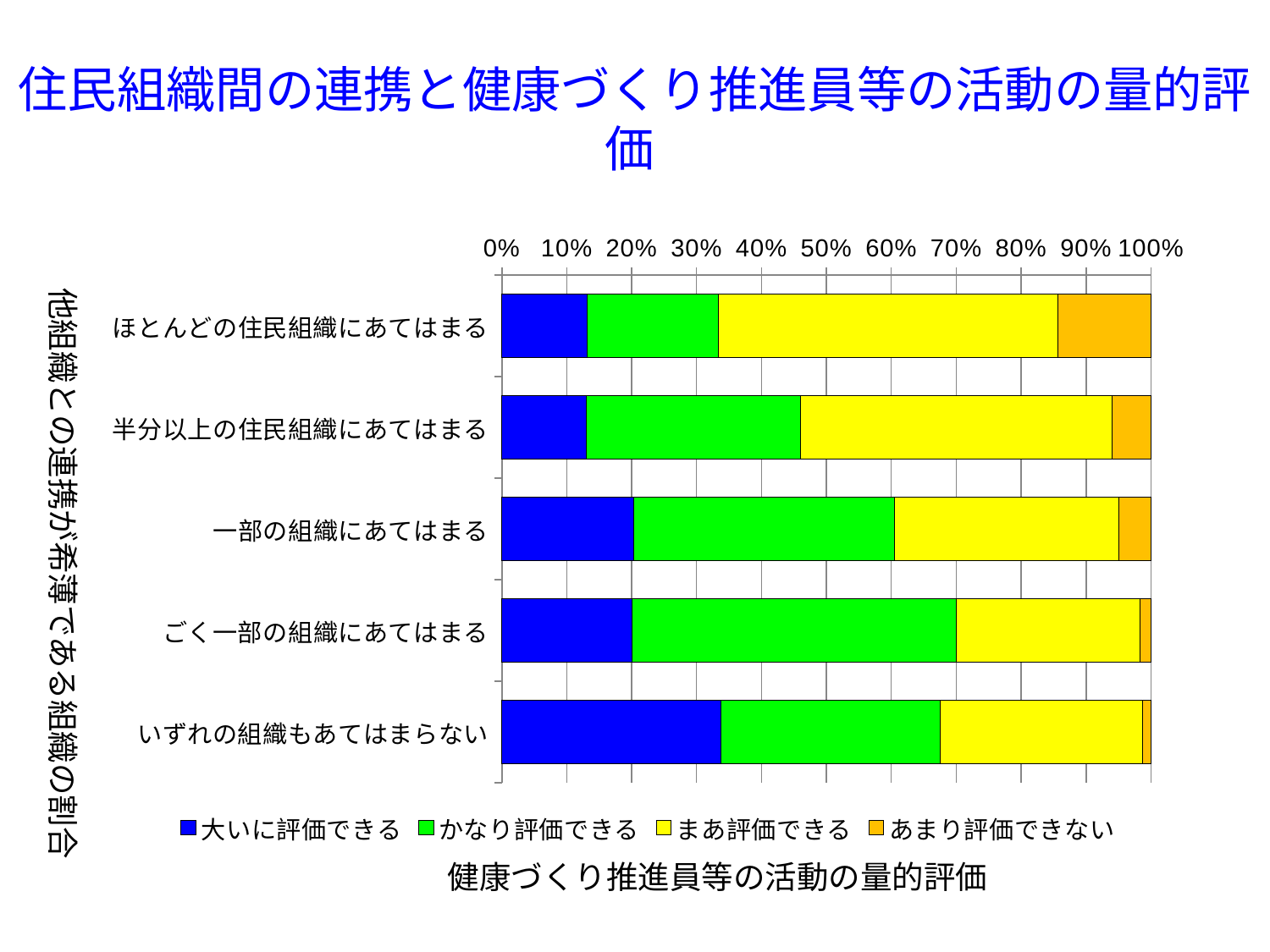

# 住民組織間の連携と健康づくり推進員等の活動の量的評価

### Chart

| Category | 大いに評価できる | かなり評価できる | まあ評価できる | あまり評価できない |
|---|---|---|---|---|
| ほとんどの住民組織にあてはまる | 11.0 | 17.0 | 44.0 | 12.0 |
| 半分以上の住民組織にあてはまる | 13.0 | 33.0 | 48.0 | 6.0 |
| 一部の組織にあてはまる | 33.0 | 65.0 | 56.0 | 8.0 |
| ごく一部の組織にあてはまる | 12.0 | 30.0 | 17.0 | 1.0 |
| いずれの組織もあてはまらない | 27.0 | 27.0 | 25.0 | 1.0 |
他組織との連携が希薄である組織の割合
健康づくり推進員等の活動の量的評価